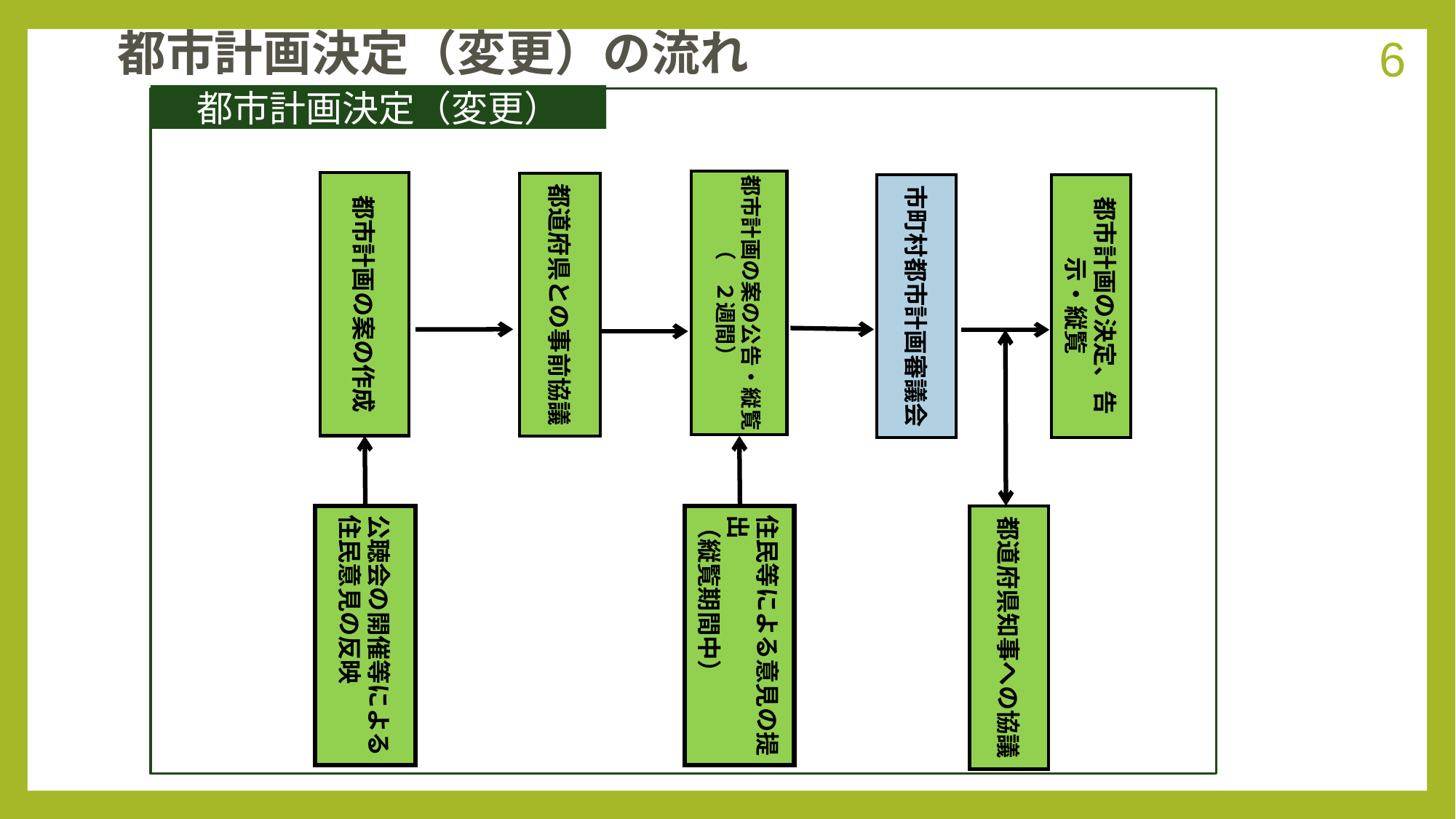

都市計画決定（変更）の流れ
6
都市計画決定（変更）

都市計画の案の公告・縦覧
（　２週間）
都市計画の案の作成
都道府県との事前協議
市町村都市計画審議会
都市計画の決定、告示・縦覧

公聴会の開催等による
住民意見の反映
住民等による意見の提出
（縦覧期間中）
都道府県知事への協議